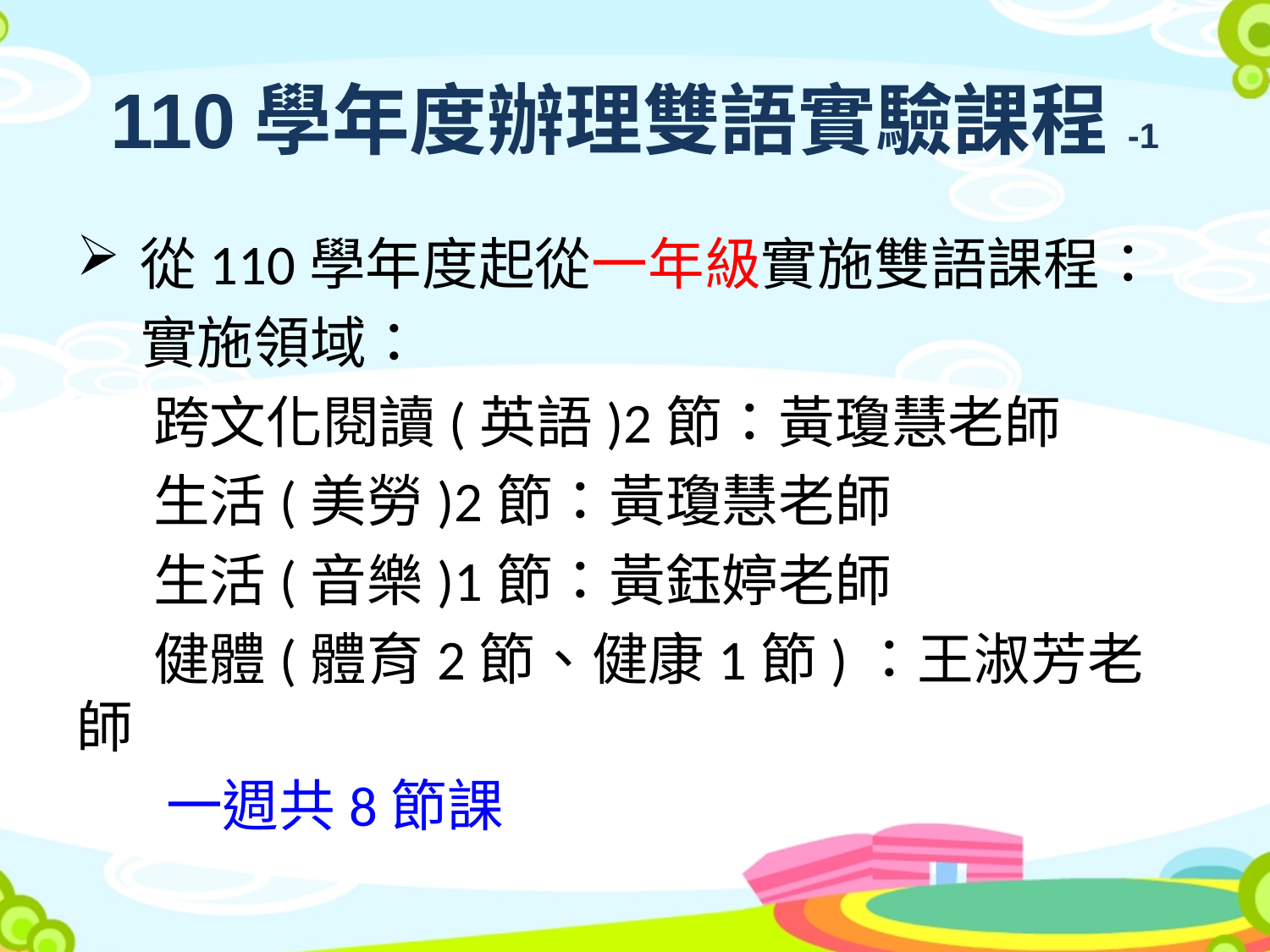

# 110學年度辦理雙語實驗課程-1
從110學年度起從一年級實施雙語課程：
    實施領域：
     跨文化閱讀(英語)2節：黃瓊慧老師
     生活(美勞)2節：黃瓊慧老師
     生活(音樂)1節：黃鈺婷老師
     健體(體育2節、健康1節)：王淑芳老師
      一週共8節課